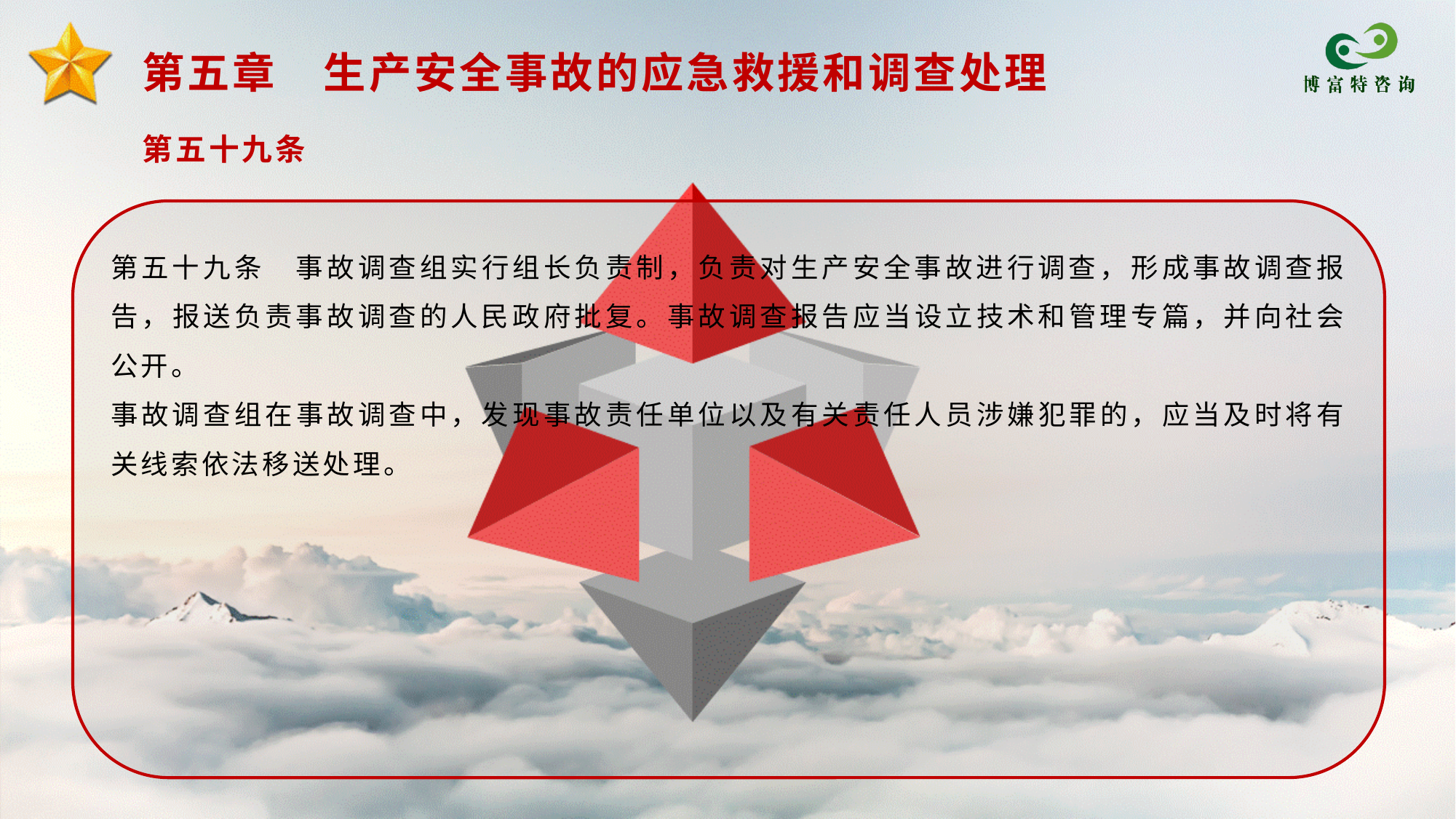

第五章　生产安全事故的应急救援和调查处理
第五十九条
第五十九条　事故调查组实行组长负责制，负责对生产安全事故进行调查，形成事故调查报告，报送负责事故调查的人民政府批复。事故调查报告应当设立技术和管理专篇，并向社会公开。
事故调查组在事故调查中，发现事故责任单位以及有关责任人员涉嫌犯罪的，应当及时将有关线索依法移送处理。